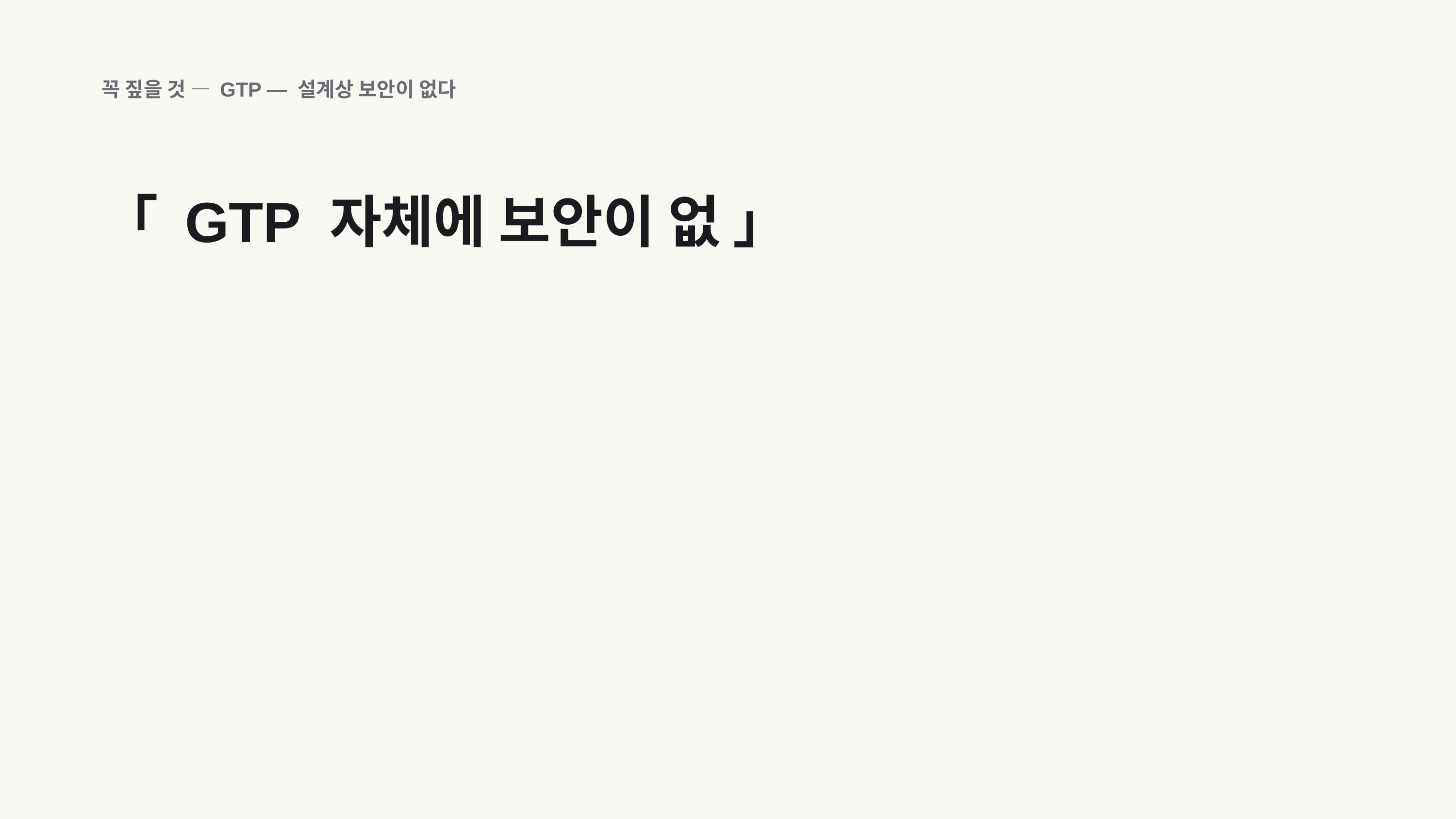

꼭 짚을 것 — GTP — 설계상 보안이 없다
「 GTP 자체에 보안이 없 」